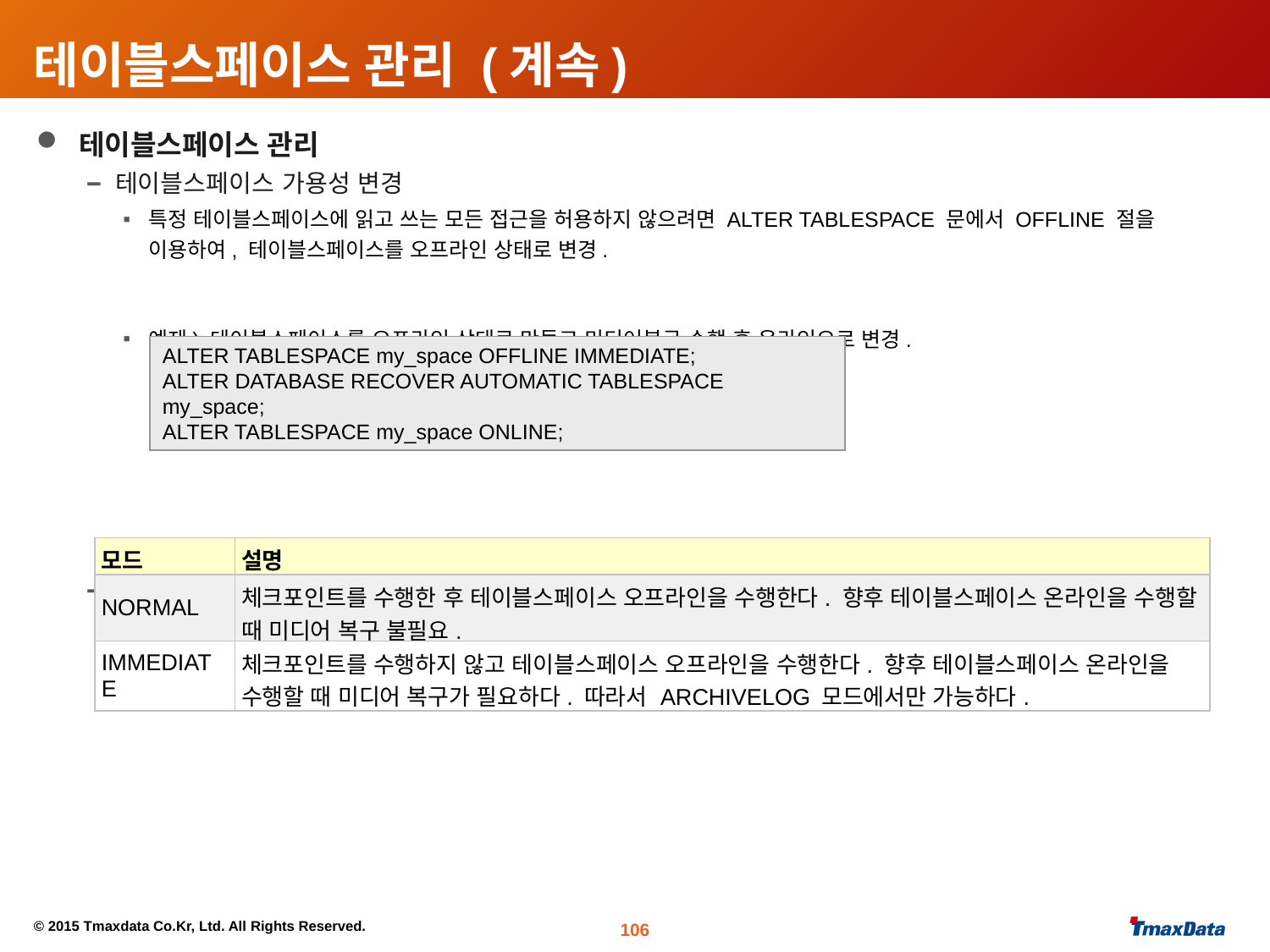

# 테이블스페이스 관리 (계속)
 테이블스페이스 관리
 테이블스페이스 가용성 변경
특정 테이블스페이스에 읽고 쓰는 모든 접근을 허용하지 않으려면 ALTER TABLESPACE 문에서 OFFLINE 절을 이용하여, 테이블스페이스를 오프라인 상태로 변경.

예제) 테이블스페이스를 오프라인 상태로 만들고 미디어복구 수행 후 온라인으로 변경.

 테이블스페이스 오프라인은 NORMAL과 IMMEDIDATE 두 가지 모드를 지원한다.

ALTER TABLESPACE my_space OFFLINE IMMEDIATE;
ALTER DATABASE RECOVER AUTOMATIC TABLESPACE my_space;
ALTER TABLESPACE my_space ONLINE;
| 모드 | 설명 |
| --- | --- |
| NORMAL | 체크포인트를 수행한 후 테이블스페이스 오프라인을 수행한다. 향후 테이블스페이스 온라인을 수행할 때 미디어 복구 불필요. |
| IMMEDIATE | 체크포인트를 수행하지 않고 테이블스페이스 오프라인을 수행한다. 향후 테이블스페이스 온라인을 수행할 때 미디어 복구가 필요하다. 따라서 ARCHIVELOG 모드에서만 가능하다. |